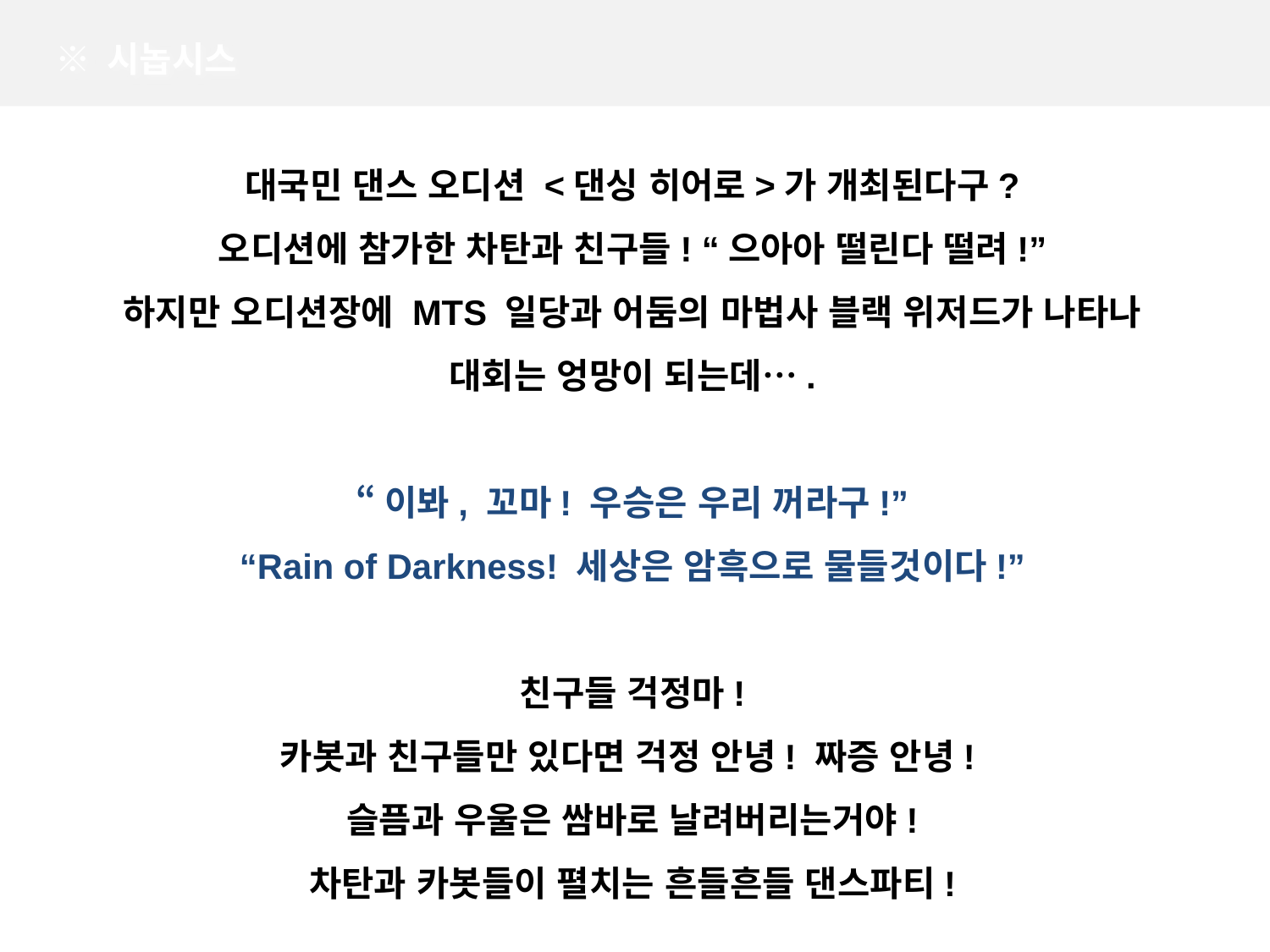

※ 시놉시스
대국민 댄스 오디션 <댄싱 히어로>가 개최된다구?
오디션에 참가한 차탄과 친구들! “으아아 떨린다 떨려!”
하지만 오디션장에 MTS 일당과 어둠의 마법사 블랙 위저드가 나타나
대회는 엉망이 되는데….

“이봐, 꼬마! 우승은 우리 꺼라구!”
“Rain of Darkness! 세상은 암흑으로 물들것이다!”

친구들 걱정마!
카봇과 친구들만 있다면 걱정 안녕! 짜증 안녕!
슬픔과 우울은 쌈바로 날려버리는거야!
차탄과 카봇들이 펼치는 흔들흔들 댄스파티!